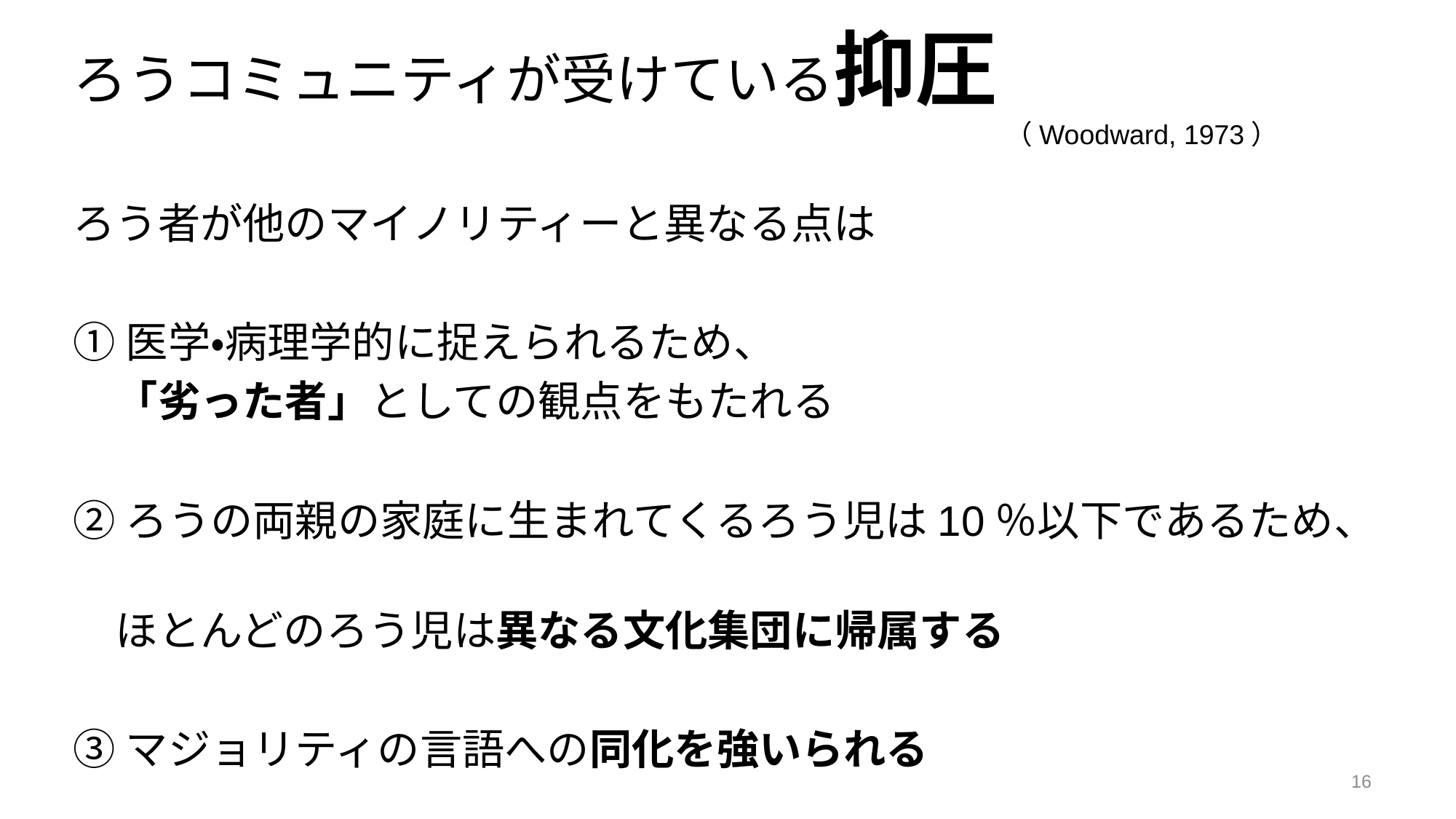

# ろうコミュニティが受けている抑圧
（Woodward, 1973）
ろう者が他のマイノリティーと異なる点は

①医学・病理学的に捉えられるため、
　「劣った者」としての観点をもたれる

②ろうの両親の家庭に生まれてくるろう児は10％以下であるため、
　ほとんどのろう児は異なる文化集団に帰属する

③マジョリティの言語への同化を強いられる

16